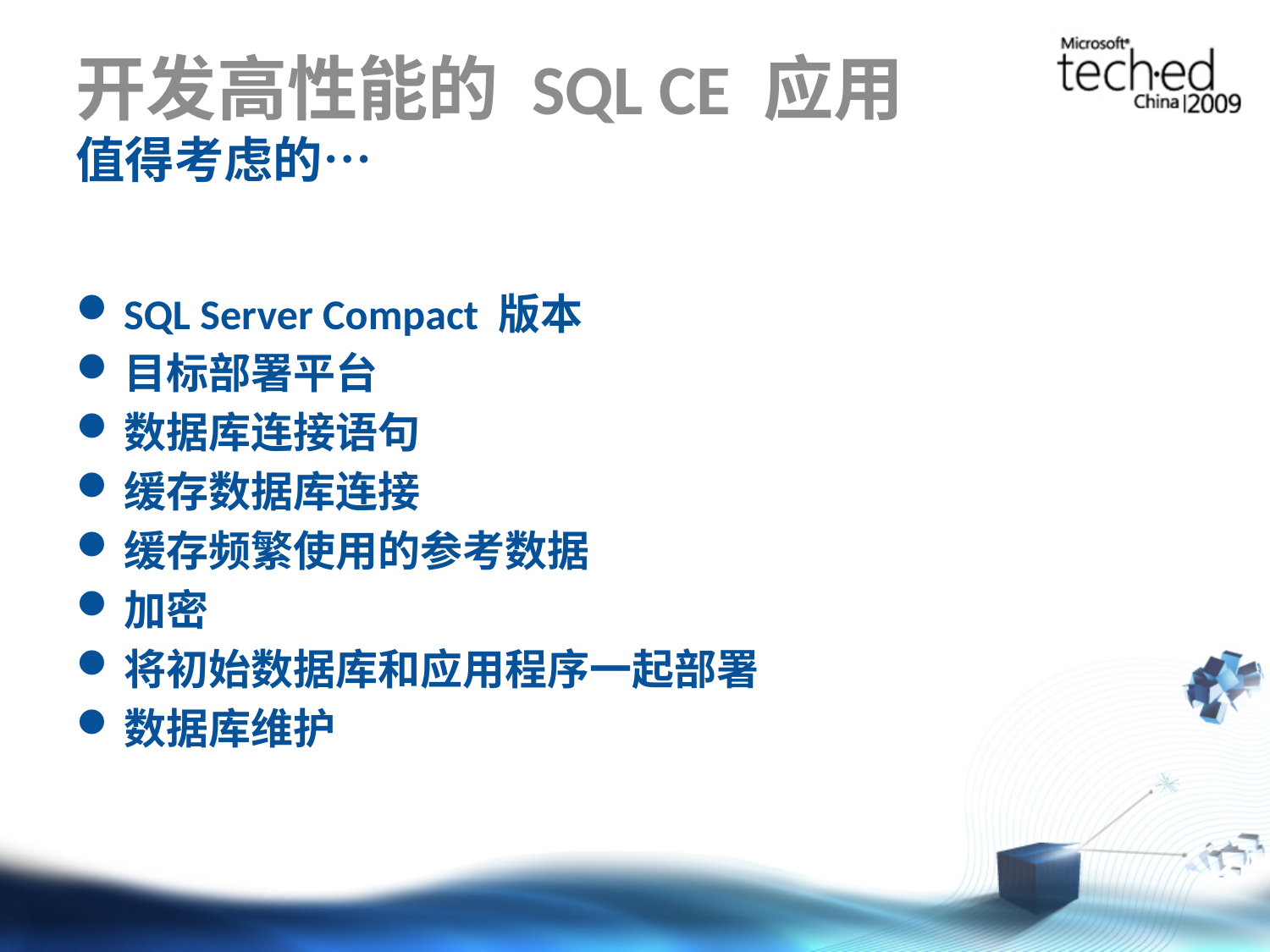

# 开发高性能的 SQL CE 应用 值得考虑的…

SQL Server Compact 版本
目标部署平台
数据库连接语句
缓存数据库连接
缓存频繁使用的参考数据
加密
将初始数据库和应用程序一起部署
数据库维护